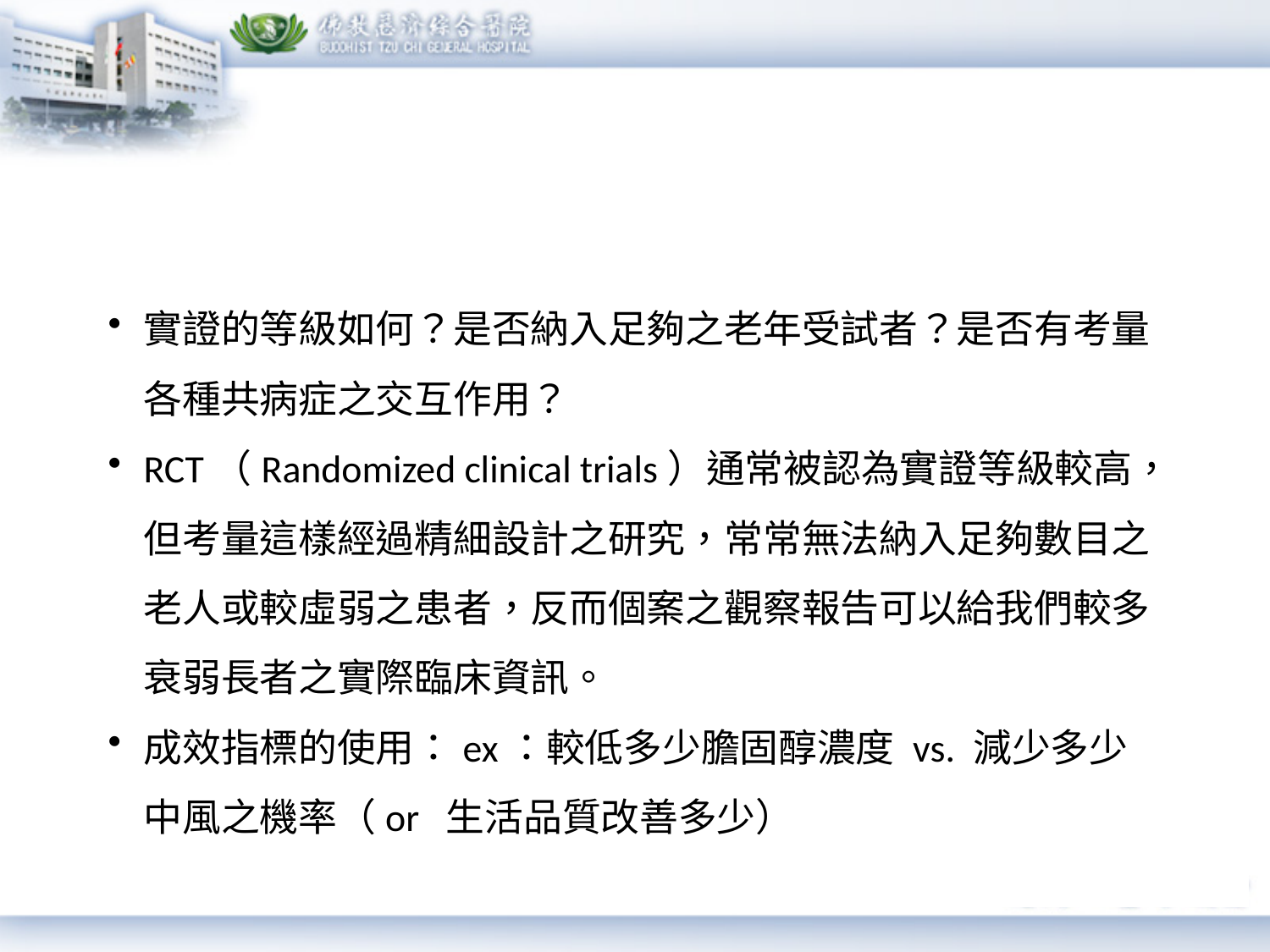

#
實證的等級如何？是否納入足夠之老年受試者？是否有考量各種共病症之交互作用？
RCT（Randomized clinical trials）通常被認為實證等級較高，但考量這樣經過精細設計之研究，常常無法納入足夠數目之老人或較虛弱之患者，反而個案之觀察報告可以給我們較多衰弱長者之實際臨床資訊。
成效指標的使用：ex：較低多少膽固醇濃度 vs. 減少多少中風之機率（or  生活品質改善多少）